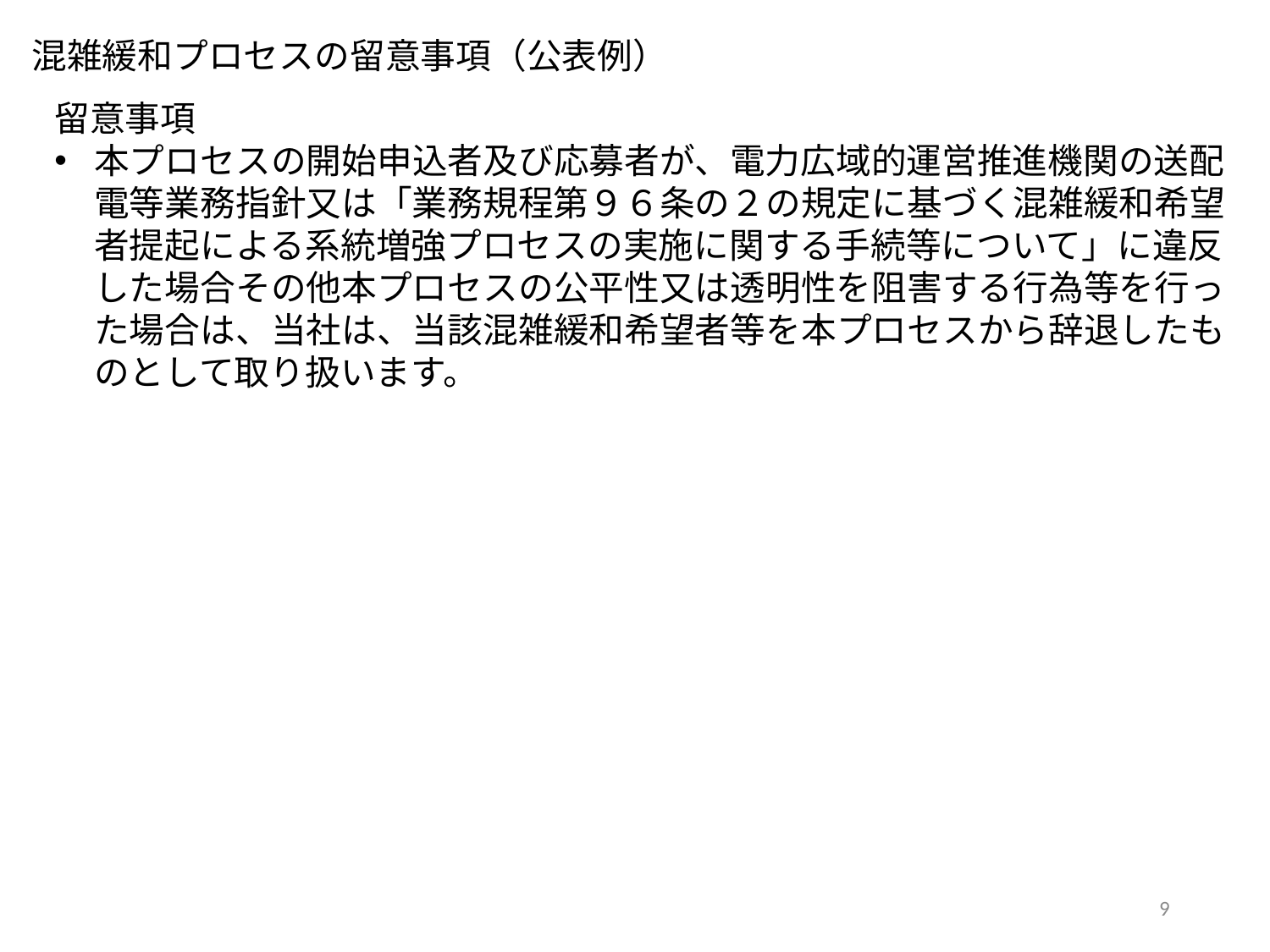

混雑緩和プロセスの留意事項（公表例）
留意事項
本プロセスの開始申込者及び応募者が、電力広域的運営推進機関の送配電等業務指針又は「業務規程第９６条の２の規定に基づく混雑緩和希望者提起による系統増強プロセスの実施に関する手続等について」に違反した場合その他本プロセスの公平性又は透明性を阻害する行為等を行った場合は、当社は、当該混雑緩和希望者等を本プロセスから辞退したものとして取り扱います。
9